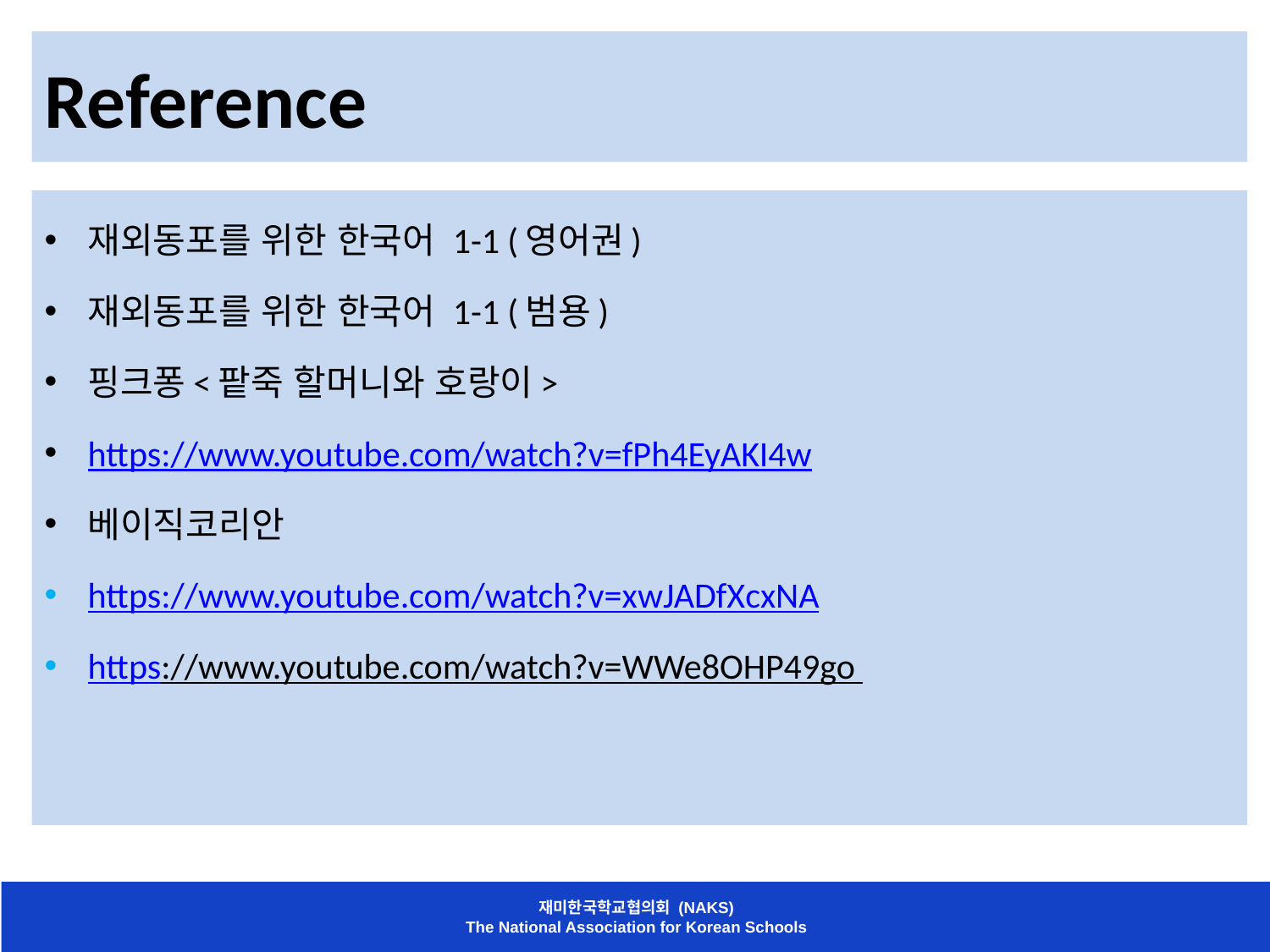

# Reference
재외동포를 위한 한국어 1-1 (영어권)
재외동포를 위한 한국어 1-1 (범용)
핑크퐁<팥죽 할머니와 호랑이>
https://www.youtube.com/watch?v=fPh4EyAKI4w
베이직코리안
https://www.youtube.com/watch?v=xwJADfXcxNA
https://www.youtube.com/watch?v=WWe8OHP49go
재미한국학교협의회 (NAKS)
The National Association for Korean Schools